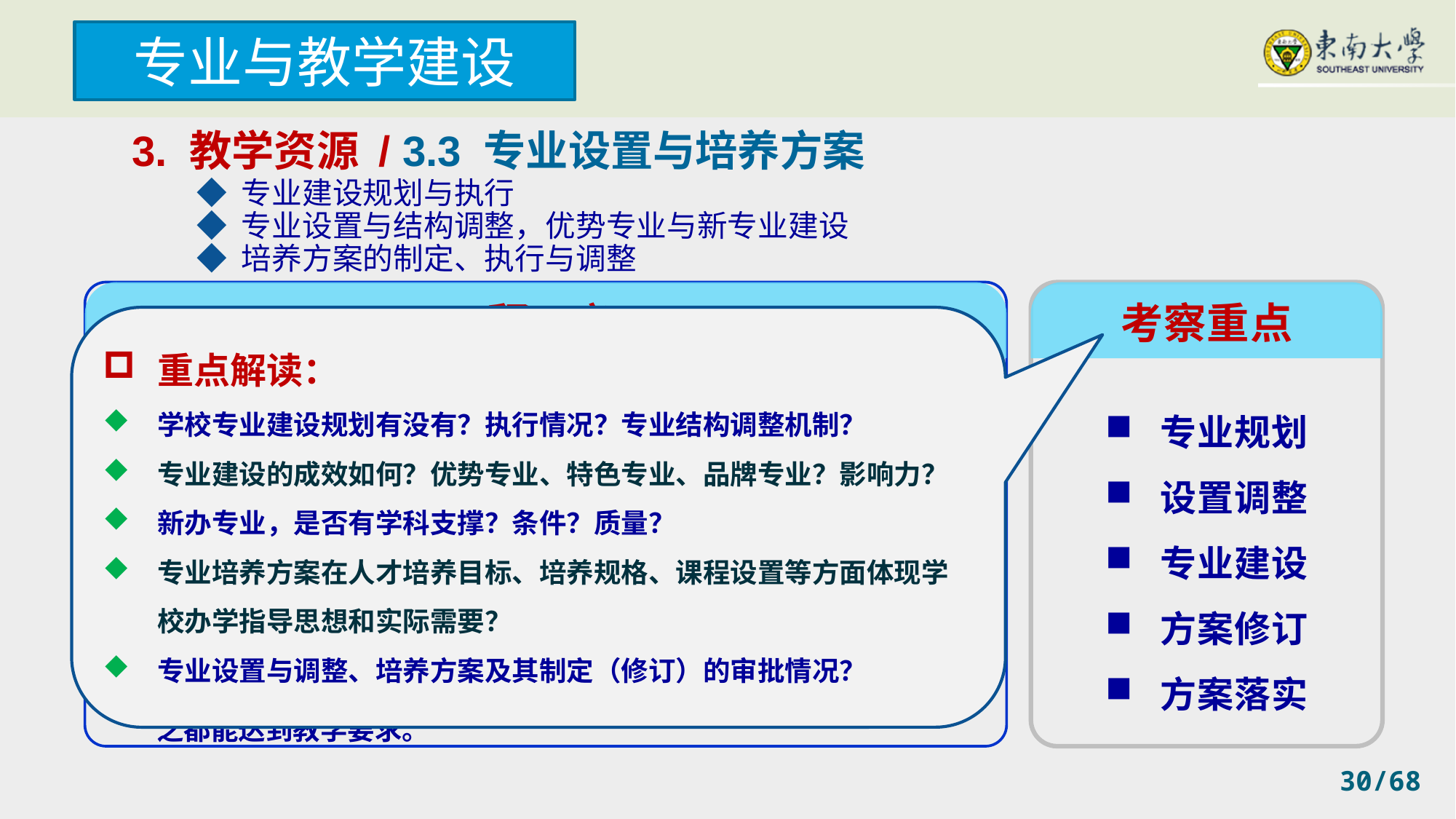

专业与教学建设
3. 教学资源 / 3.3 专业设置与培养方案
◆ 专业建设规划与执行
◆ 专业设置与结构调整，优势专业与新专业建设
◆ 培养方案的制定、执行与调整

释    义
考察重点
重点解读：
学校专业建设规划有没有？执行情况？专业结构调整机制？
专业建设的成效如何？优势专业、特色专业、品牌专业？影响力？
新办专业，是否有学科支撑？条件？质量？
专业培养方案在人才培养目标、培养规格、课程设置等方面体现学校办学指导思想和实际需要？
专业设置与调整、培养方案及其制定（修订）的审批情况？

专业是人才培养的基本依托。学校应根据办学定位制定专业建设规划，提出明确的专业设置条件，调整并优化专业结构，形成学校人才培养的优势和特色。
培养方案是教学组织与管理的基本依据。应符合人才培养总目标，具有先进性、科学性和合理性。
应建立培养方案的制定和审批程序，及监控和评审制度。确保培养方案得到全面落实。要将培养要求细化到每一个具体的教学环节中，使之都能达到教学要求。
专业规划
设置调整
专业建设
方案修订
方案落实